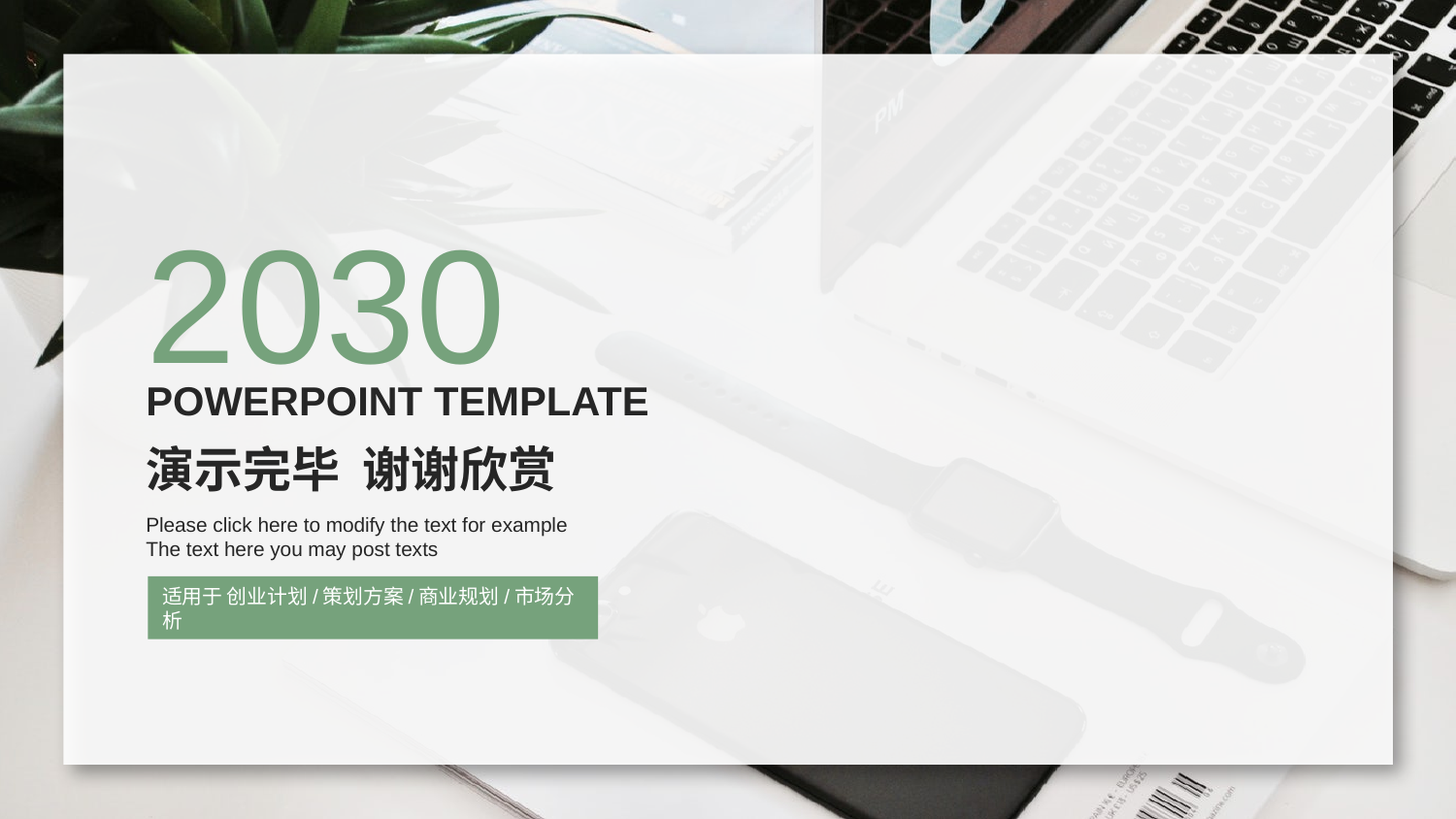

2030
POWERPOINT TEMPLATE
演示完毕  谢谢欣赏
Please click here to modify the text for example
The text here you may post texts
适用于 创业计划/策划方案/商业规划/市场分析